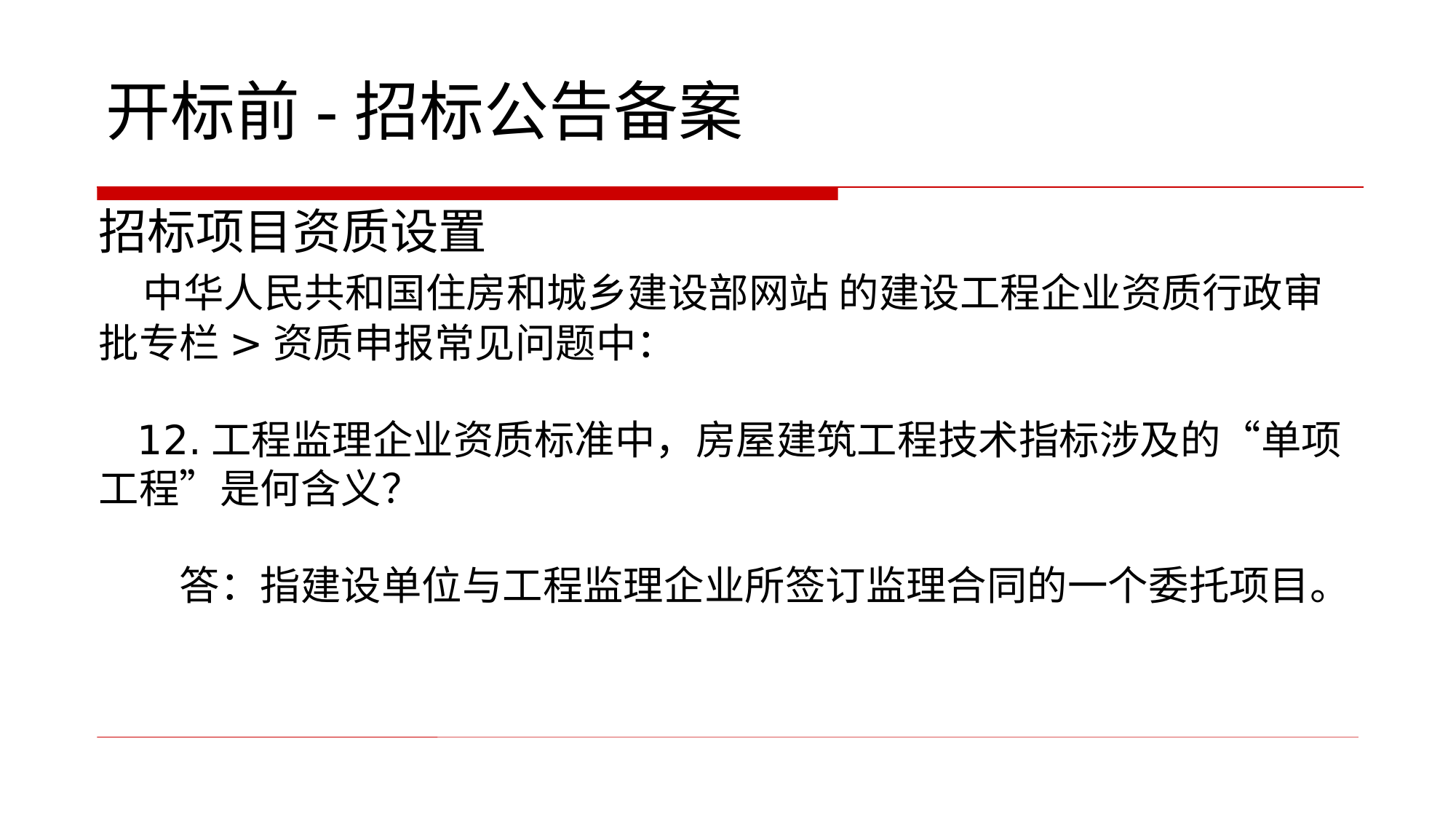

开标前-招标公告备案
招标项目资质设置
   中华人民共和国住房和城乡建设部网站 的建设工程企业资质行政审批专栏>资质申报常见问题中：

   12.工程监理企业资质标准中，房屋建筑工程技术指标涉及的“单项工程”是何含义？

　　答：指建设单位与工程监理企业所签订监理合同的一个委托项目。